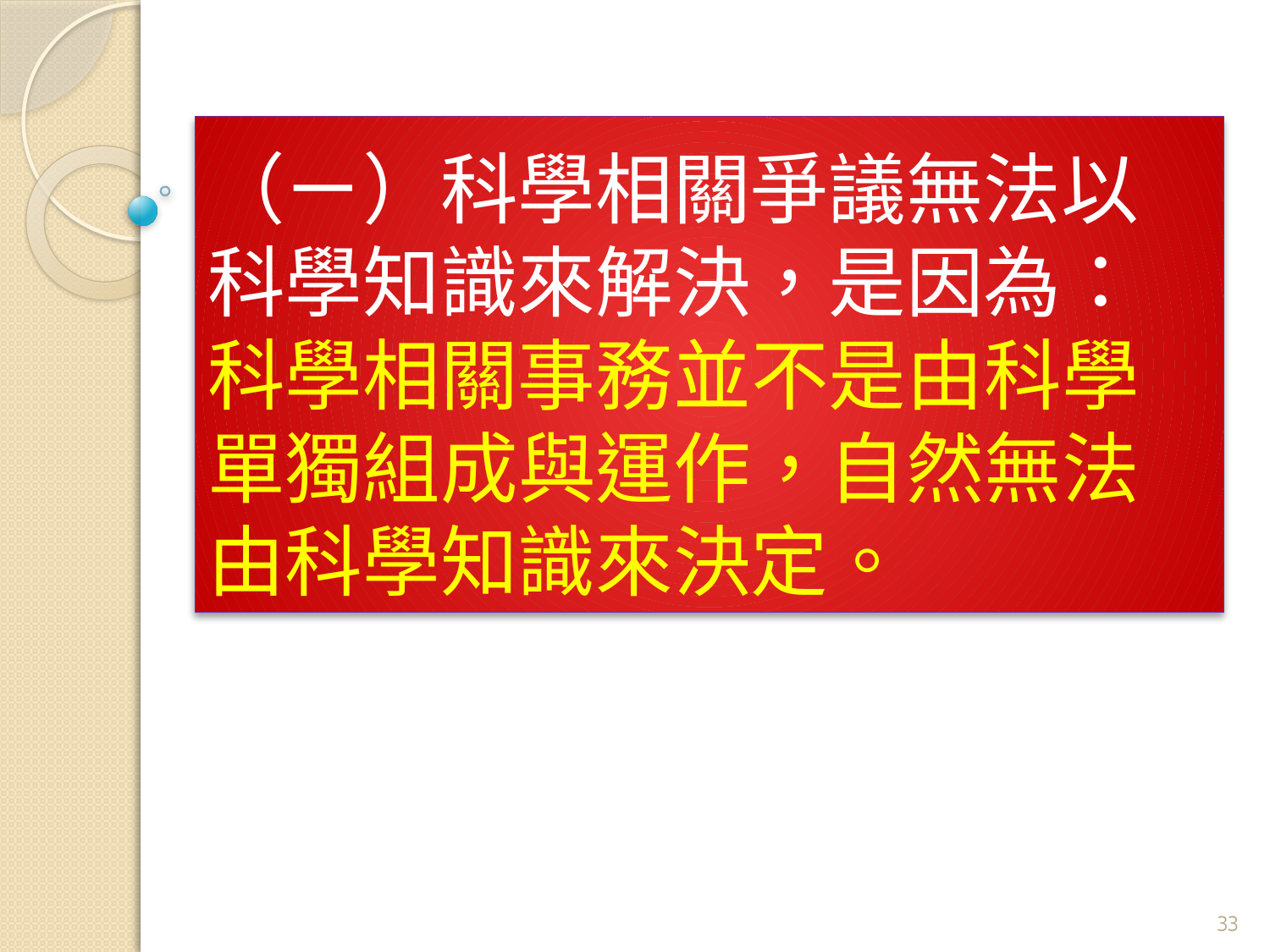

# （ㄧ）科學相關爭議無法以科學知識來解決，是因為：科學相關事務並不是由科學單獨組成與運作，自然無法由科學知識來決定。
33